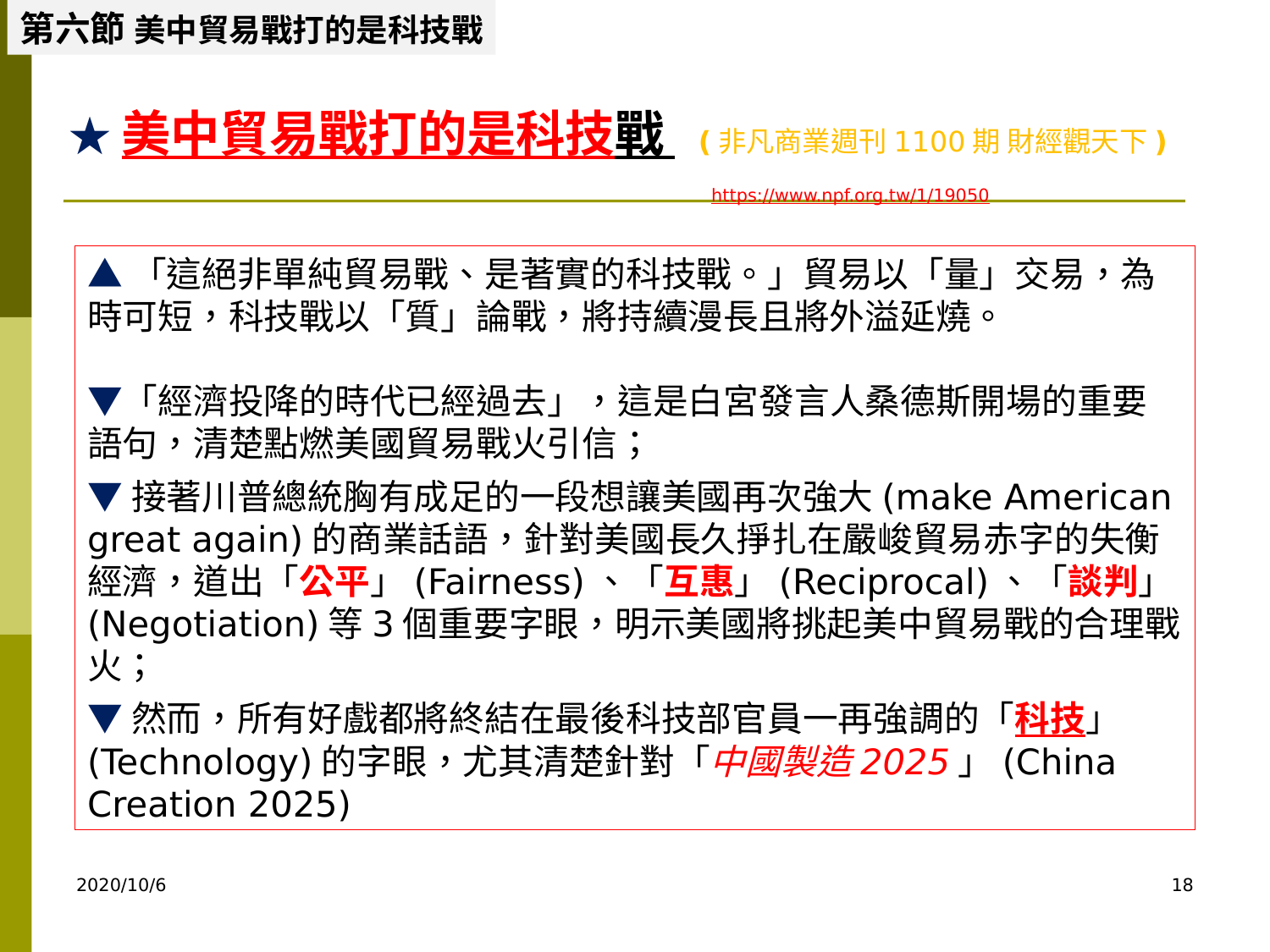

第六節 美中貿易戰打的是科技戰
★美中貿易戰打的是科技戰  (非凡商業週刊1100期 財經觀天下)
                                                                   https://www.npf.org.tw/1/19050
▲「這絕非單純貿易戰、是著實的科技戰。」貿易以「量」交易，為時可短，科技戰以「質」論戰，將持續漫長且將外溢延燒。
▼「經濟投降的時代已經過去」，這是白宮發言人桑德斯開場的重要語句，清楚點燃美國貿易戰火引信；
▼接著川普總統胸有成足的一段想讓美國再次強大(make American great again)的商業話語，針對美國長久掙扎在嚴峻貿易赤字的失衡經濟，道出「公平」(Fairness)、「互惠」(Reciprocal)、「談判」(Negotiation)等3個重要字眼，明示美國將挑起美中貿易戰的合理戰火；
▼然而，所有好戲都將終結在最後科技部官員一再強調的「科技」(Technology)的字眼，尤其清楚針對「中國製造2025」(China Creation 2025)
2020/10/6
18